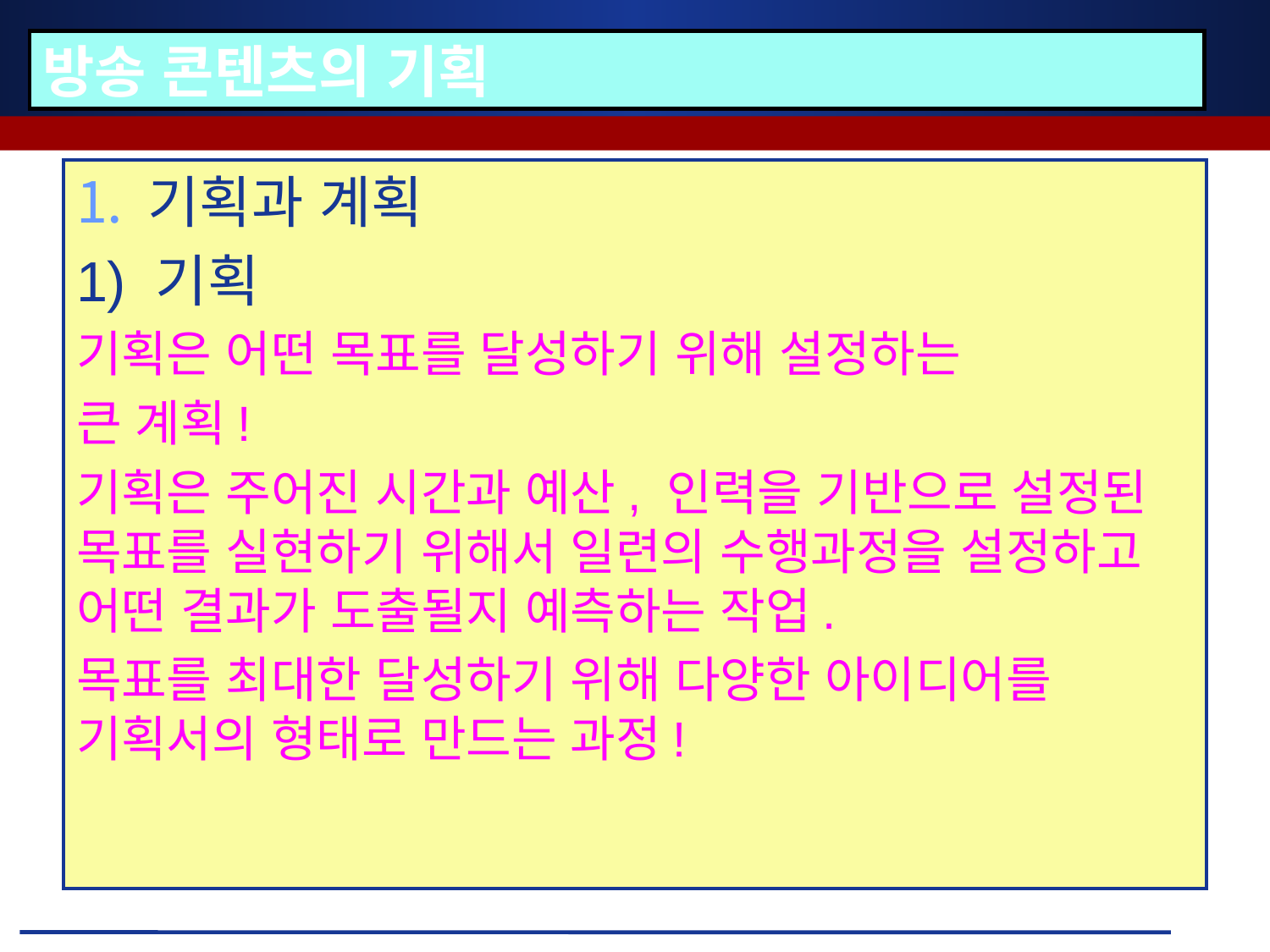

# 방송 콘텐츠의 기획
기획과 계획
1) 기획
기획은 어떤 목표를 달성하기 위해 설정하는
큰 계획!
기획은 주어진 시간과 예산, 인력을 기반으로 설정된 목표를 실현하기 위해서 일련의 수행과정을 설정하고 어떤 결과가 도출될지 예측하는 작업.
목표를 최대한 달성하기 위해 다양한 아이디어를 기획서의 형태로 만드는 과정!